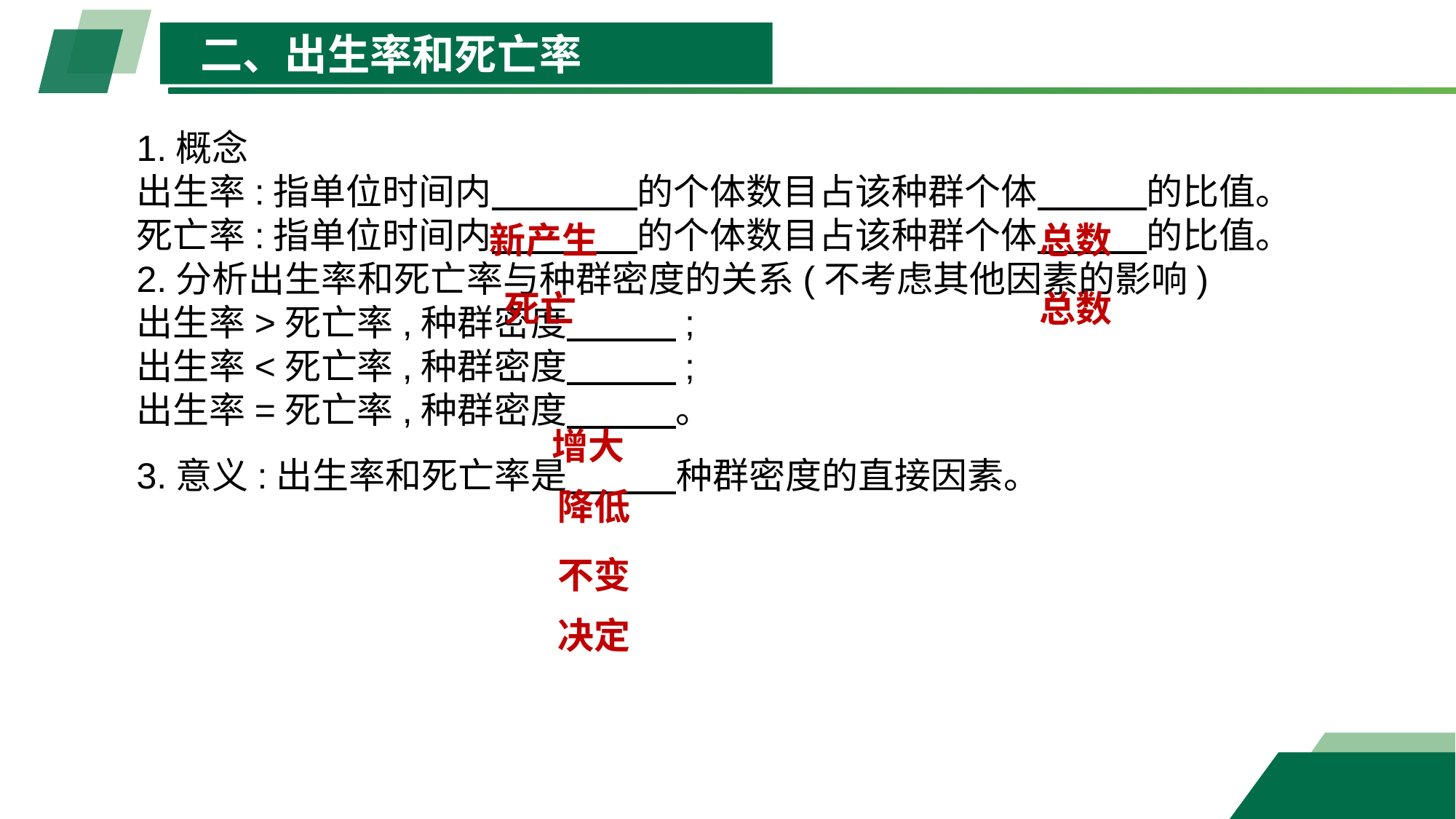

二、出生率和死亡率
1.概念出生率:指单位时间内　　　　的个体数目占该种群个体　　　的比值。 死亡率:指单位时间内　　　　的个体数目占该种群个体　　　的比值。 2.分析出生率和死亡率与种群密度的关系(不考虑其他因素的影响)出生率>死亡率,种群密度　　　; 出生率<死亡率,种群密度　　　; 出生率=死亡率,种群密度　　　。 3.意义:出生率和死亡率是　　　种群密度的直接因素。
新产生
总数
死亡
总数
增大
降低
不变
决定